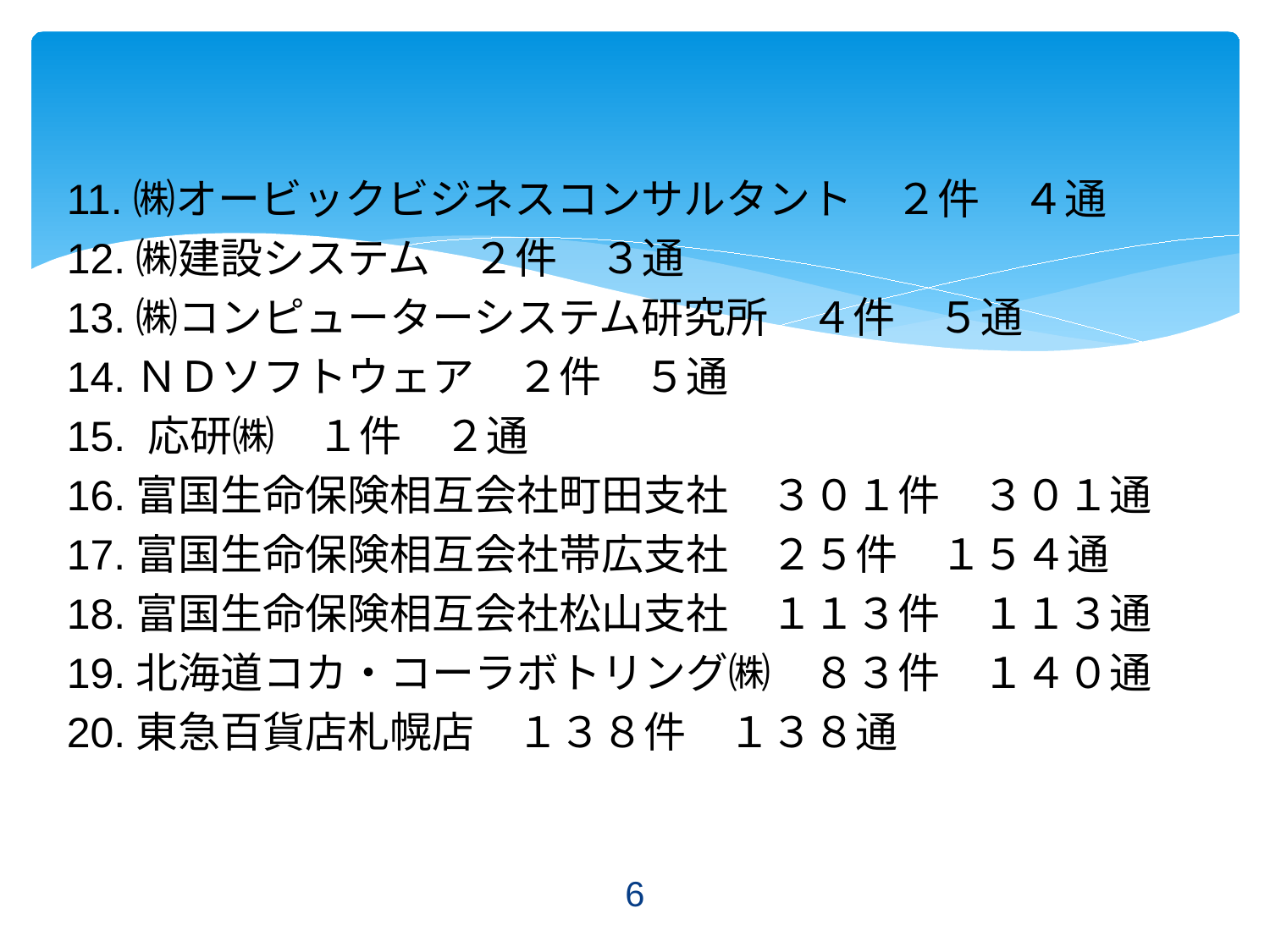

11.㈱オービックビジネスコンサルタント　２件　４通
 12.㈱建設システム　２件　３通
 13.㈱コンピューターシステム研究所　４件　５通
 14.ＮＤソフトウェア　２件　５通
 15. 応研㈱　１件　２通
 16.富国生命保険相互会社町田支社　３０１件　３０１通
 17.富国生命保険相互会社帯広支社　２５件　１５４通
 18.富国生命保険相互会社松山支社　１１３件　１１３通
 19.北海道コカ・コーラボトリング㈱　８３件　１４０通
 20.東急百貨店札幌店　１３８件　１３８通
6